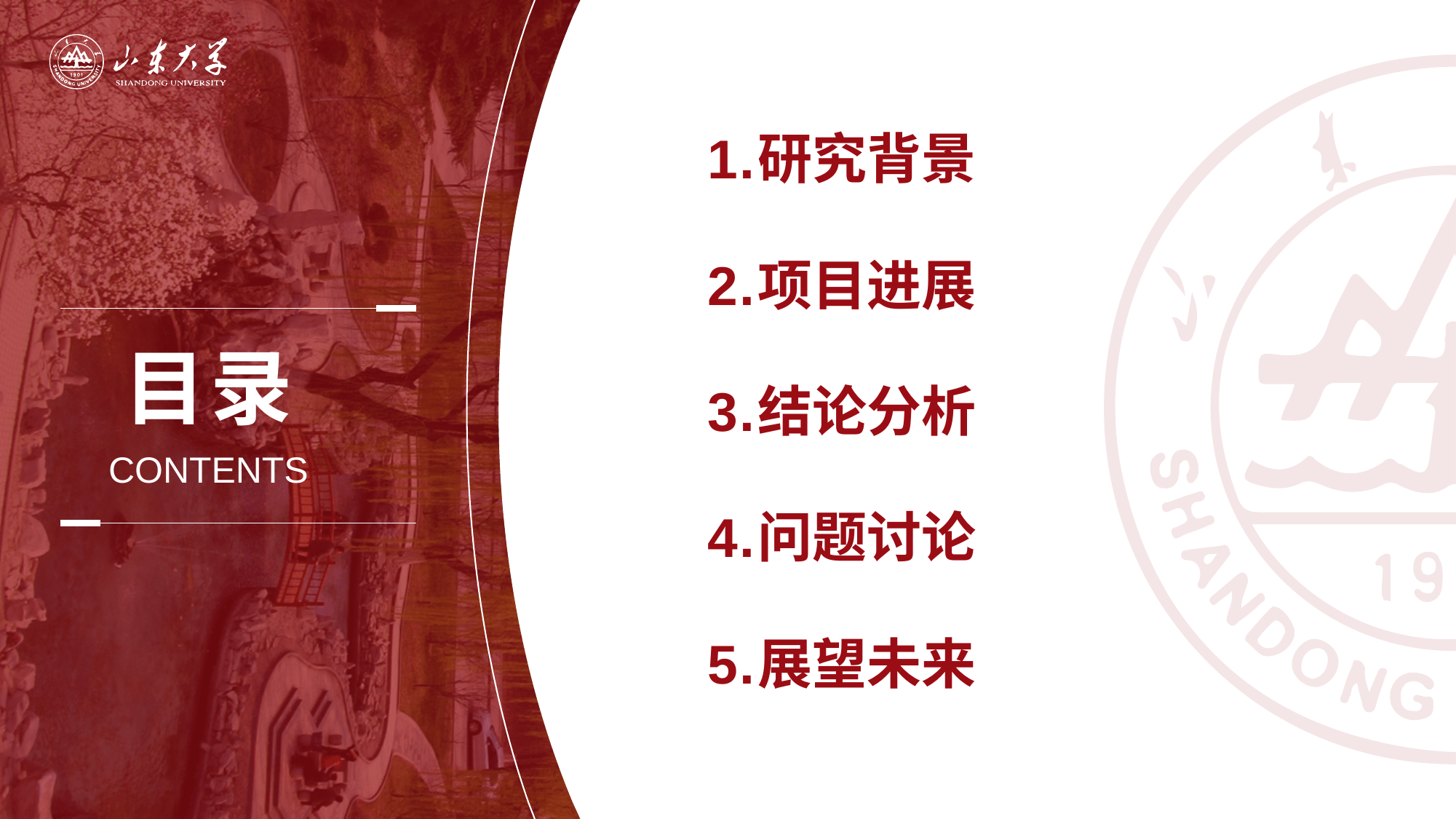

研究背景
项目进展
结论分析
问题讨论
展望未来
目录
CONTENTS